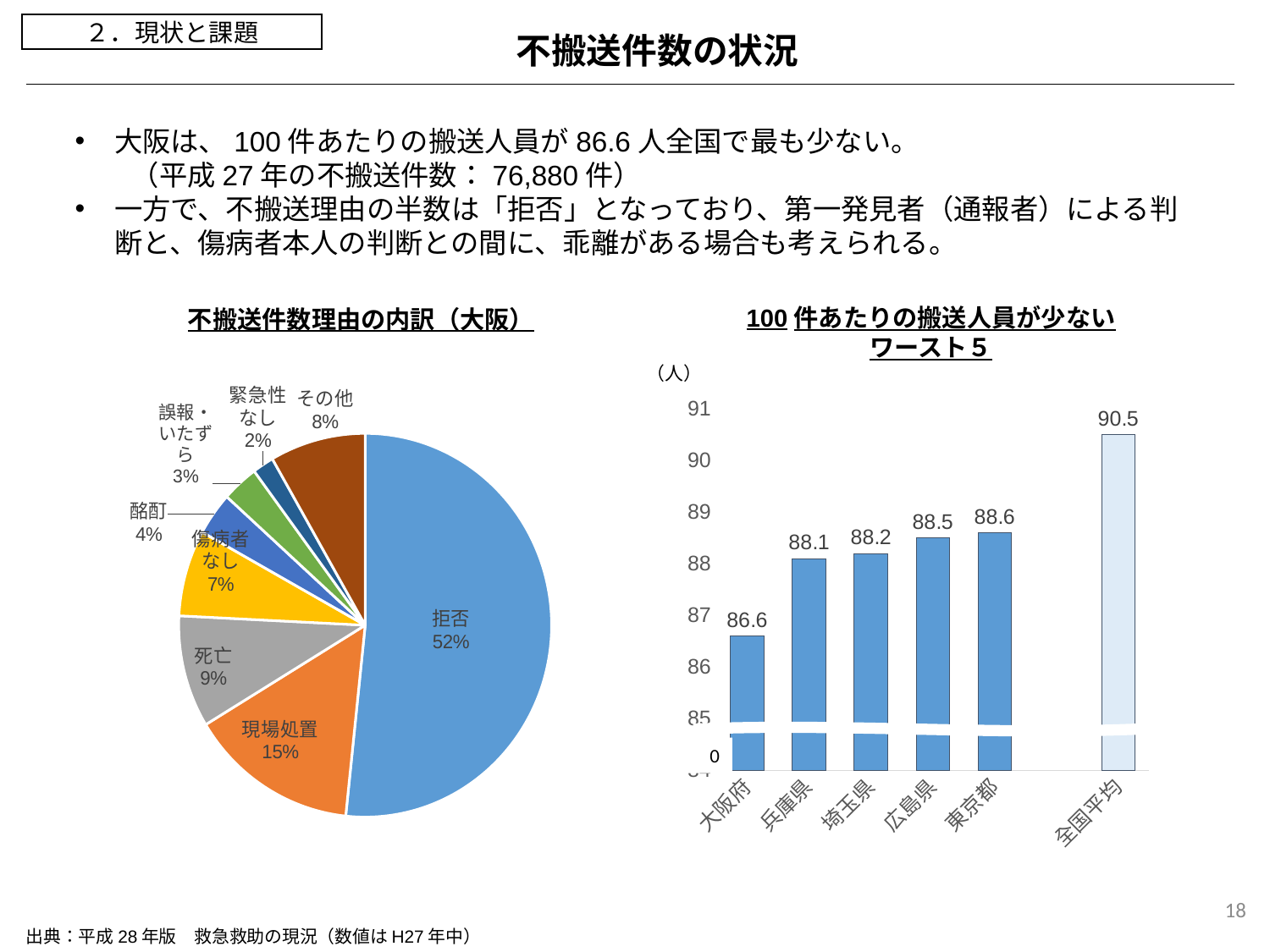

２．現状と課題
不搬送件数の状況
大阪は、100件あたりの搬送人員が86.6人全国で最も少ない。
　　（平成27年の不搬送件数：76,880件）
一方で、不搬送理由の半数は「拒否」となっており、第一発見者（通報者）による判断と、傷病者本人の判断との間に、乖離がある場合も考えられる。
100件あたりの搬送人員が少ないワースト５
不搬送件数理由の内訳（大阪）
（人）

### Chart

| Category | 件数 |
|---|---|
| 拒否 | 39719.0 |
| 現場処置 | 11276.0 |
| 死亡 | 7268.0 |
| 傷病者なし | 5595.0 |
| 酩酊 | 2784.0 |
| 誤報・いたずら | 2433.0 |
| 緊急性なし | 1427.0 |
| その他 | 6378.0 |

### Chart

| Category | 件数 |
|---|---|
| 大阪府 | 86.6 |
| 兵庫県 | 88.1 |
| 埼玉県 | 88.2 |
| 広島県 | 88.5 |
| 東京都 | 88.6 |
|  | None |
| 全国平均 | 90.5 |
　0
18
出典：平成28年版　救急救助の現況（数値はH27年中）